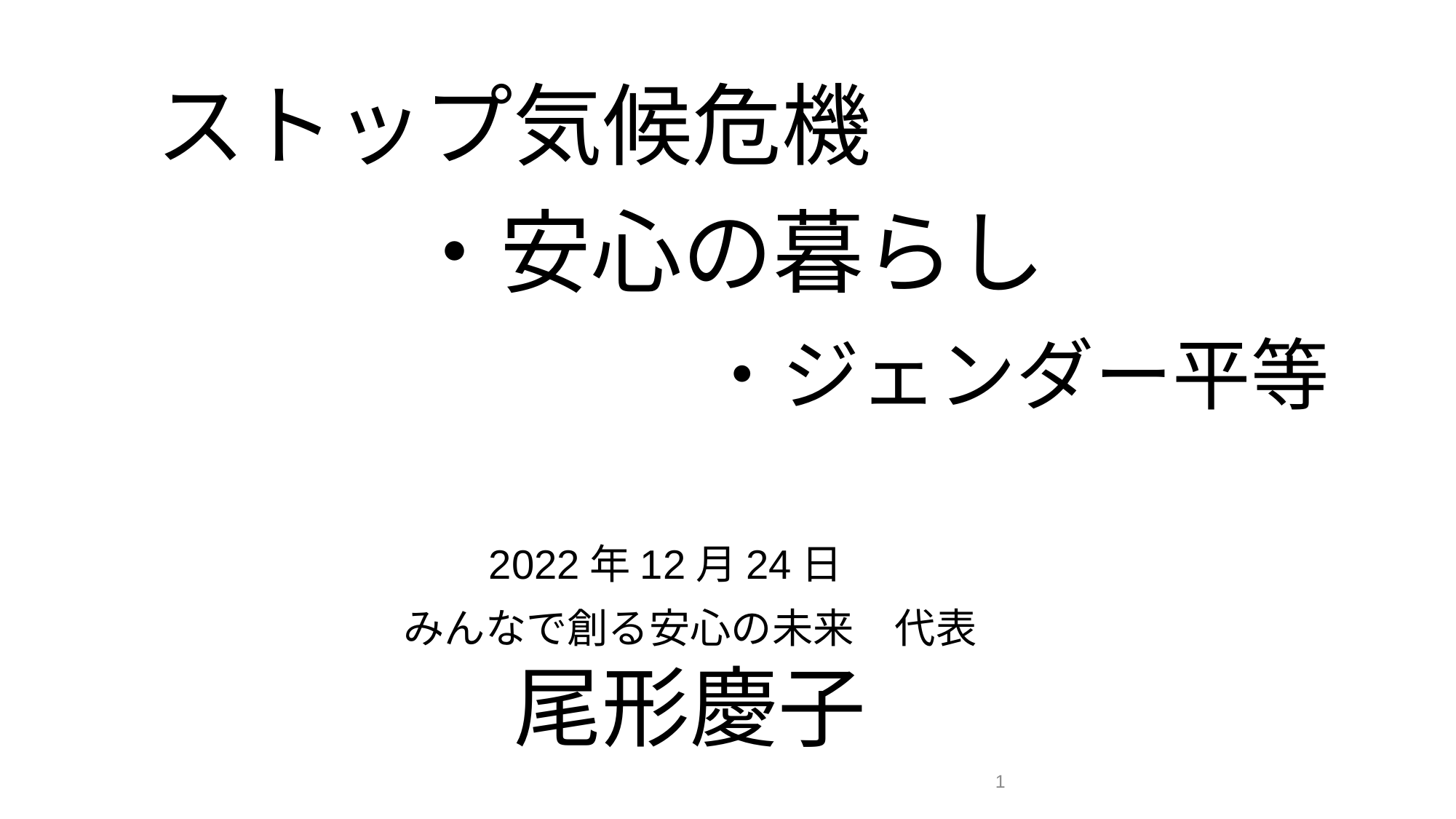

# ストップ気候危機
・安心の暮らし
・ジェンダー平等
2022年12月24日
みんなで創る安心の未来　代表
尾形慶子

1